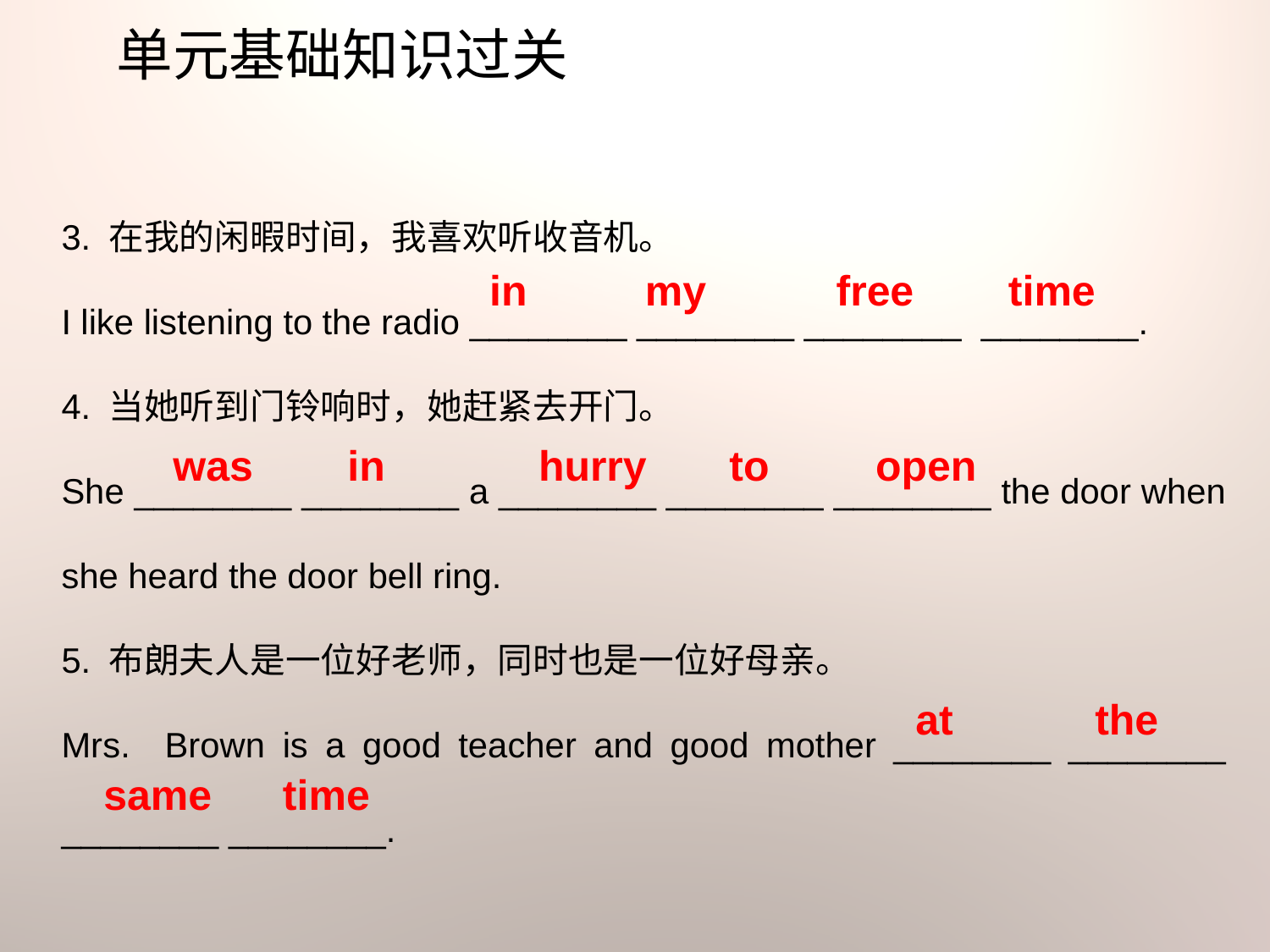

单元基础知识过关
3. 在我的闲暇时间，我喜欢听收音机。
I like listening to the radio ________ ________ ________  ________.
4. 当她听到门铃响时，她赶紧去开门。
She ________ ________ a ________ ________ ________ the door when she heard the door bell ring.
5. 布朗夫人是一位好老师，同时也是一位好母亲。
Mrs.  Brown is a good teacher and good mother ________ ________ ________ ________.
in          my           free        time
was        in             hurry       to         open
at            the
same      time